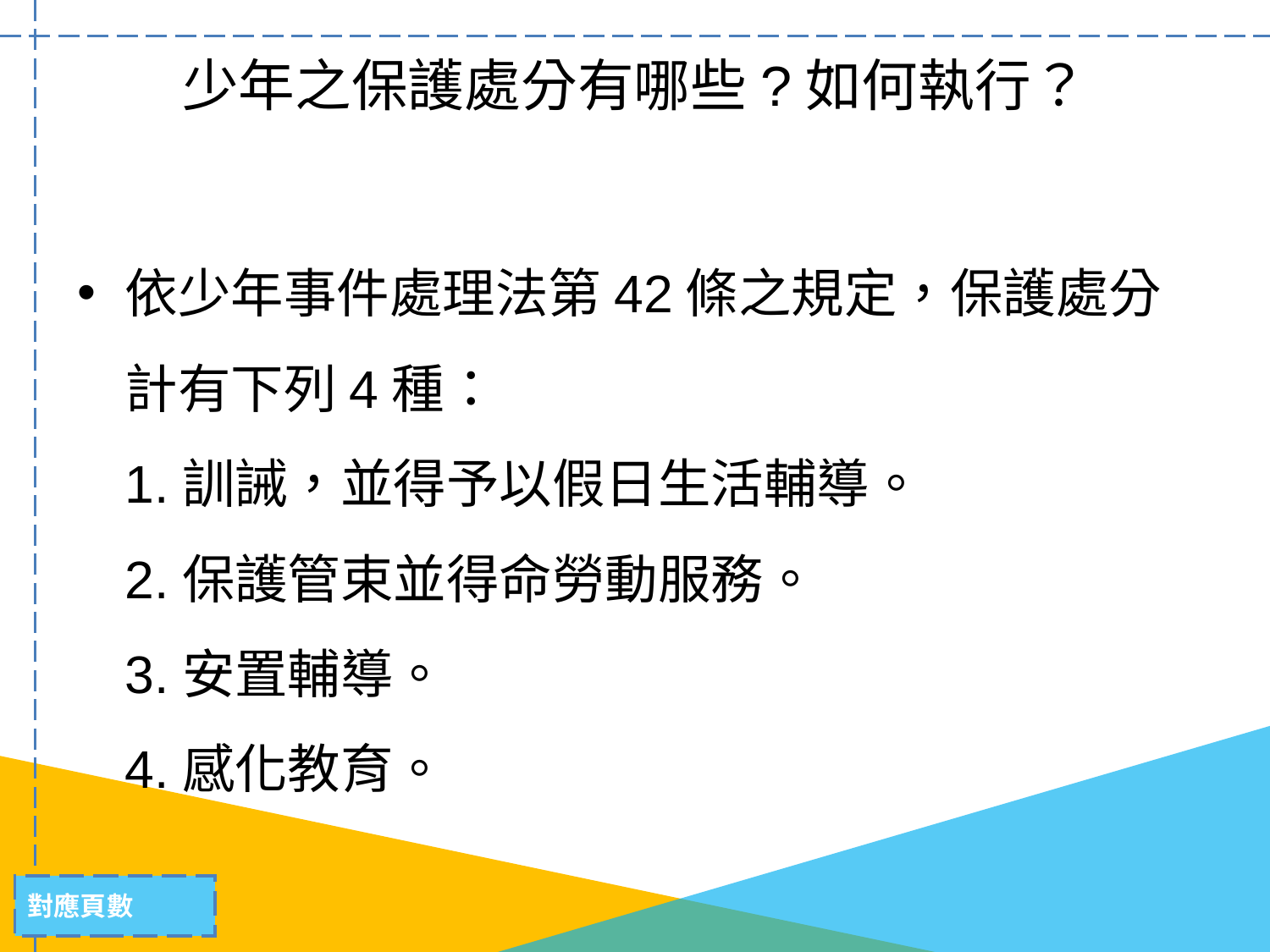

# 少年之保護處分有哪些?如何執行？
依少年事件處理法第42條之規定，保護處分計有下列4種：
1.訓誡，並得予以假日生活輔導。
2.保護管束並得命勞動服務。
3.安置輔導。
4.感化教育。